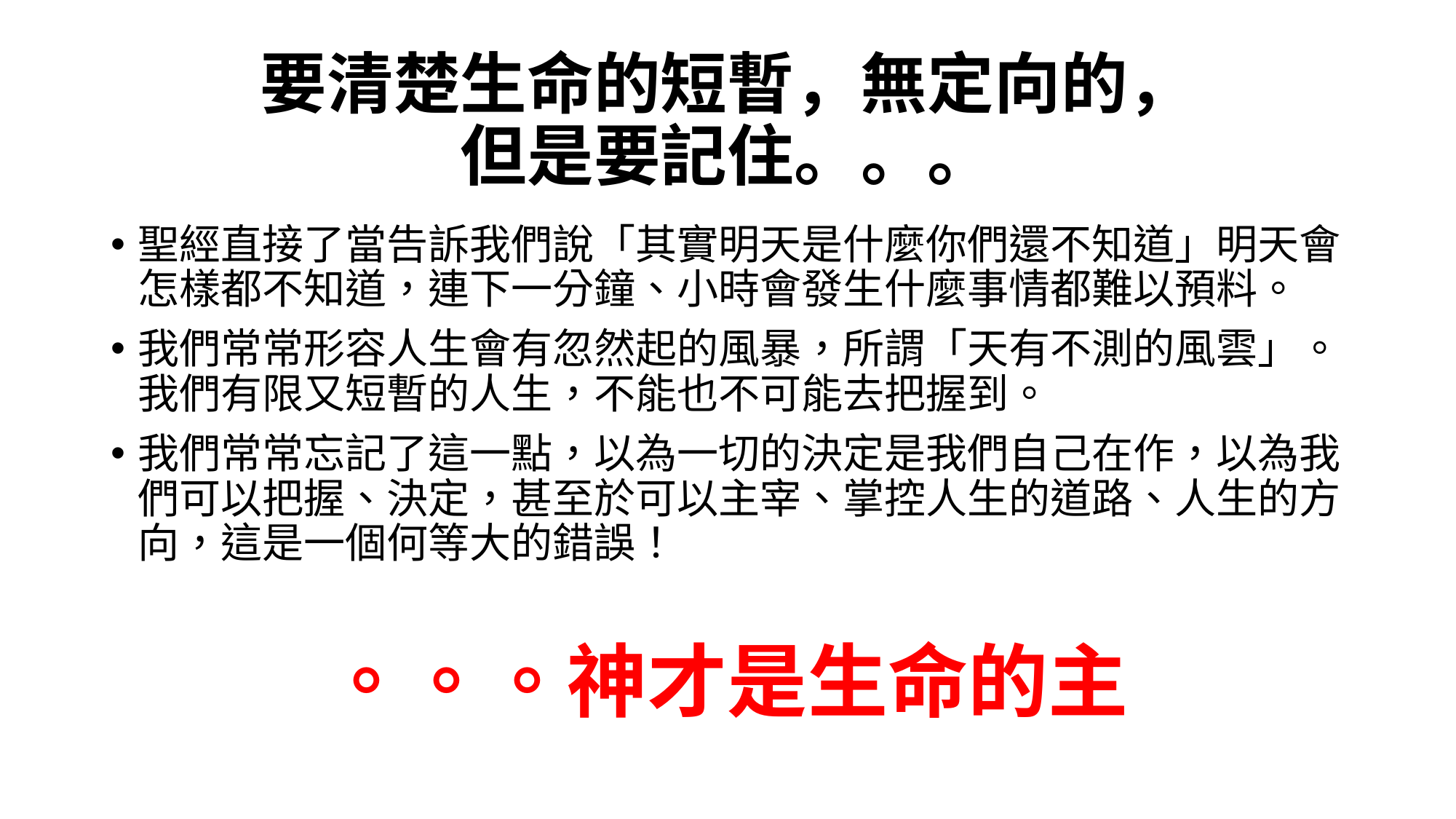

# 要清楚生命的短暫，無定向的， 但是要記住。。。
聖經直接了當告訴我們說「其實明天是什麼你們還不知道」明天會怎樣都不知道，連下一分鐘、小時會發生什麼事情都難以預料。
我們常常形容人生會有忽然起的風暴，所謂「天有不測的風雲」。我們有限又短暫的人生，不能也不可能去把握到。
我們常常忘記了這一點，以為一切的決定是我們自己在作，以為我們可以把握、決定，甚至於可以主宰、掌控人生的道路、人生的方向，這是一個何等大的錯誤！

。。。神才是生命的主